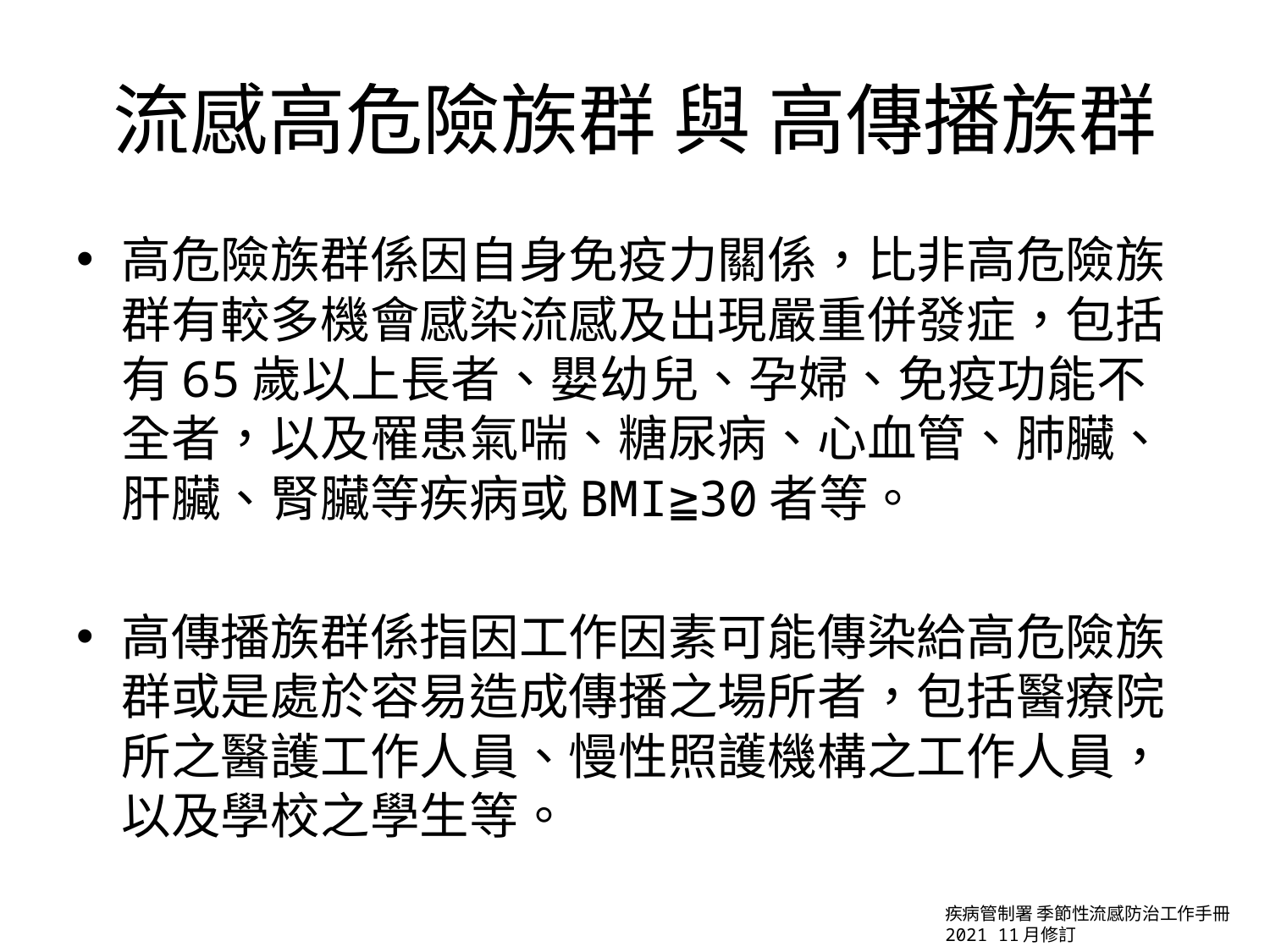

# 流感高危險族群 與 高傳播族群
高危險族群係因自身免疫力關係，比非高危險族群有較多機會感染流感及出現嚴重併發症，包括有65歲以上長者、嬰幼兒、孕婦、免疫功能不全者，以及罹患氣喘、糖尿病、心血管、肺臟、肝臟、腎臟等疾病或BMI≧30者等。

高傳播族群係指因工作因素可能傳染給高危險族群或是處於容易造成傳播之場所者，包括醫療院所之醫護工作人員、慢性照護機構之工作人員，以及學校之學生等。
疾病管制署 季節性流感防治工作手冊 2021 11月修訂